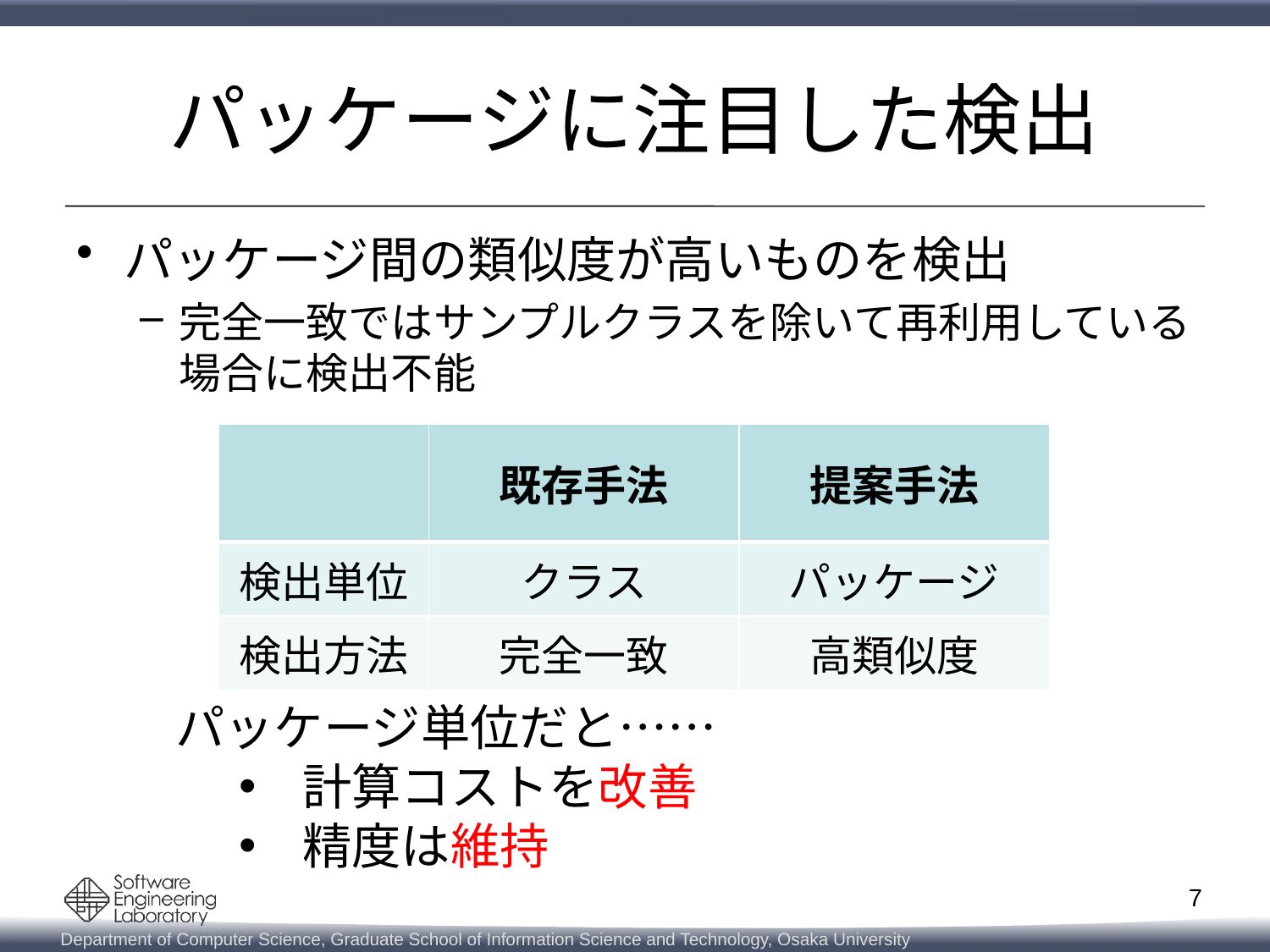

# パッケージに注目した検出
パッケージ間の類似度が高いものを検出
完全一致ではサンプルクラスを除いて再利用している場合に検出不能
|  | 既存手法 | 提案手法 |
| --- | --- | --- |
| 検出単位 | クラス | パッケージ |
| 検出方法 | 完全一致 | 高類似度 |
パッケージ単位だと……
計算コストを改善
精度は維持
7